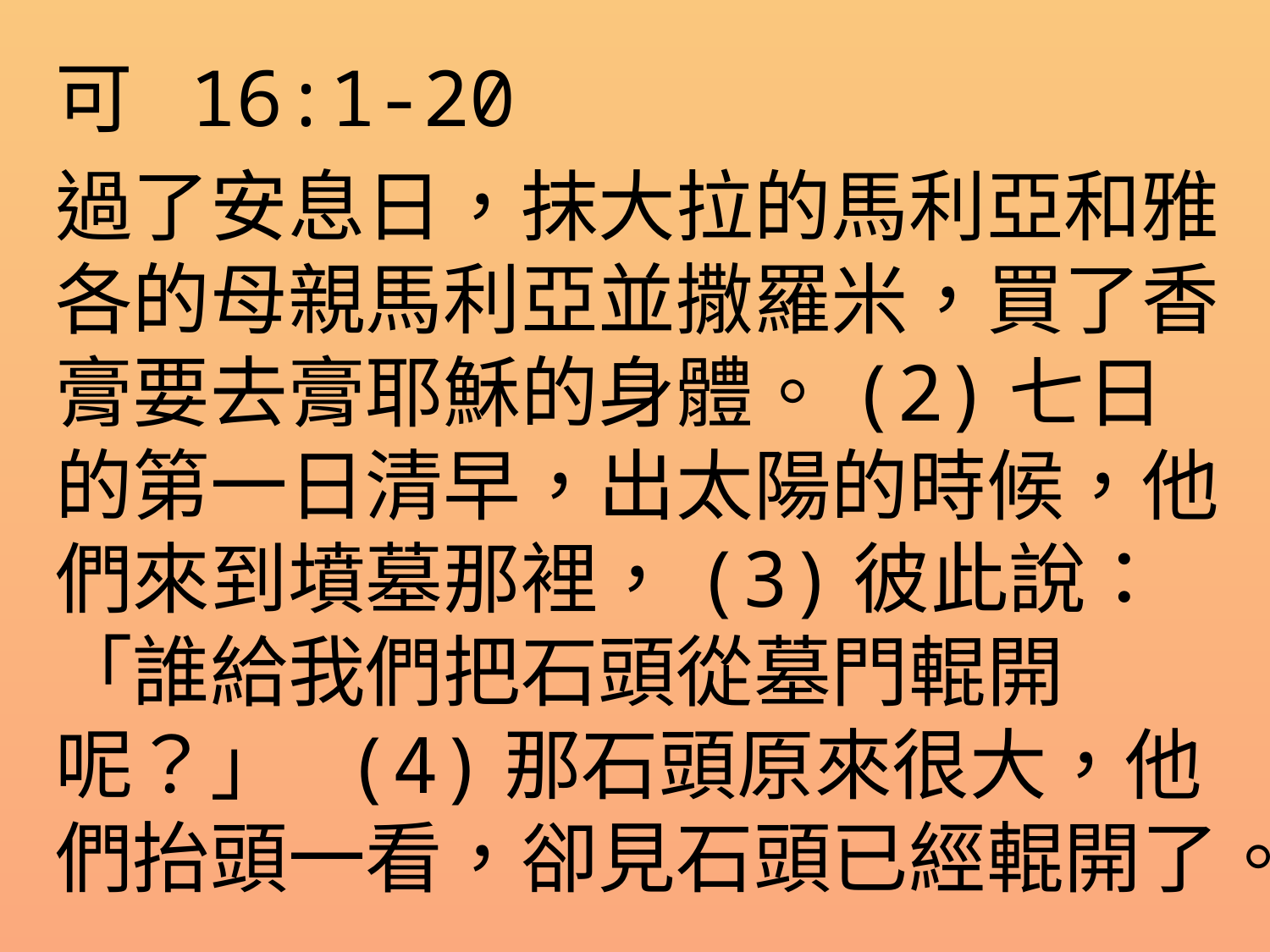

可 16:1-20
過了安息日，抹大拉的馬利亞和雅各的母親馬利亞並撒羅米，買了香膏要去膏耶穌的身體。(2)七日的第一日清早，出太陽的時候，他們來到墳墓那裡，(3)彼此說：「誰給我們把石頭從墓門輥開呢？」 (4)那石頭原來很大，他們抬頭一看，卻見石頭已經輥開了。